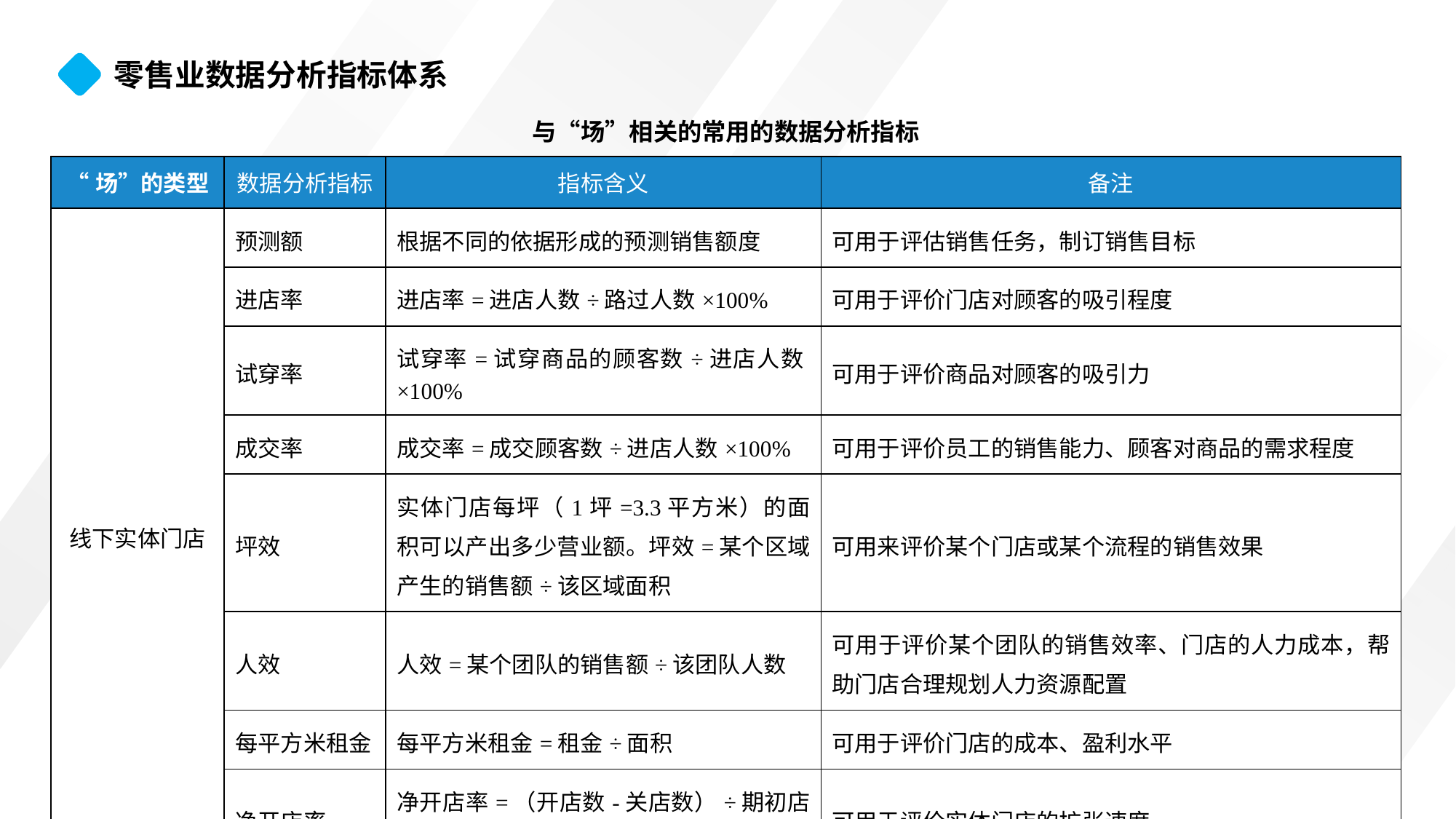

零售业数据分析指标体系

与“场”相关的常用的数据分析指标
| “场”的类型 | 数据分析指标 | 指标含义 | 备注 |
| --- | --- | --- | --- |
| 线下实体门店 | 预测额 | 根据不同的依据形成的预测销售额度 | 可用于评估销售任务，制订销售目标 |
|  | 进店率 | 进店率=进店人数÷路过人数×100% | 可用于评价门店对顾客的吸引程度 |
|  | 试穿率 | 试穿率=试穿商品的顾客数÷进店人数×100% | 可用于评价商品对顾客的吸引力 |
|  | 成交率 | 成交率=成交顾客数÷进店人数×100% | 可用于评价员工的销售能力、顾客对商品的需求程度 |
|  | 坪效 | 实体门店每坪（1坪=3.3平方米）的面积可以产出多少营业额。坪效=某个区域产生的销售额÷该区域面积 | 可用来评价某个门店或某个流程的销售效果 |
|  | 人效 | 人效=某个团队的销售额÷该团队人数 | 可用于评价某个团队的销售效率、门店的人力成本，帮助门店合理规划人力资源配置 |
|  | 每平方米租金 | 每平方米租金=租金÷面积 | 可用于评价门店的成本、盈利水平 |
|  | 净开店率 | 净开店率=（开店数-关店数）÷期初店铺总数×100% | 可用于评价实体门店的扩张速度 |